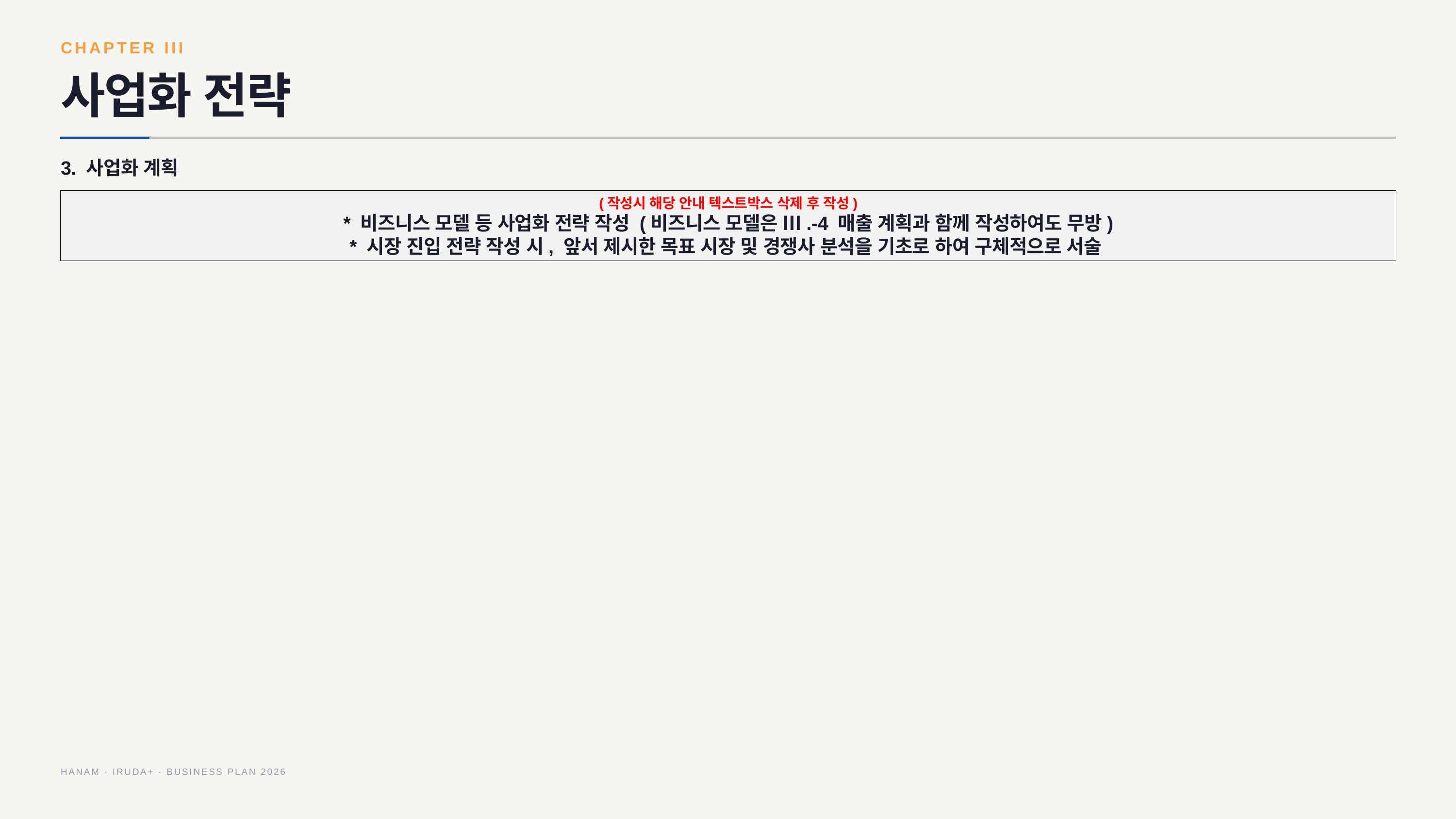

CHAPTER III
사업화 전략

3. 사업화 계획
(작성시 해당 안내 텍스트박스 삭제 후 작성)
* 비즈니스 모델 등 사업화 전략 작성 (비즈니스 모델은 Ⅲ.-4 매출 계획과 함께 작성하여도 무방)
* 시장 진입 전략 작성 시, 앞서 제시한 목표 시장 및 경쟁사 분석을 기초로 하여 구체적으로 서술
HANAM · IRUDA+ · BUSINESS PLAN 2026